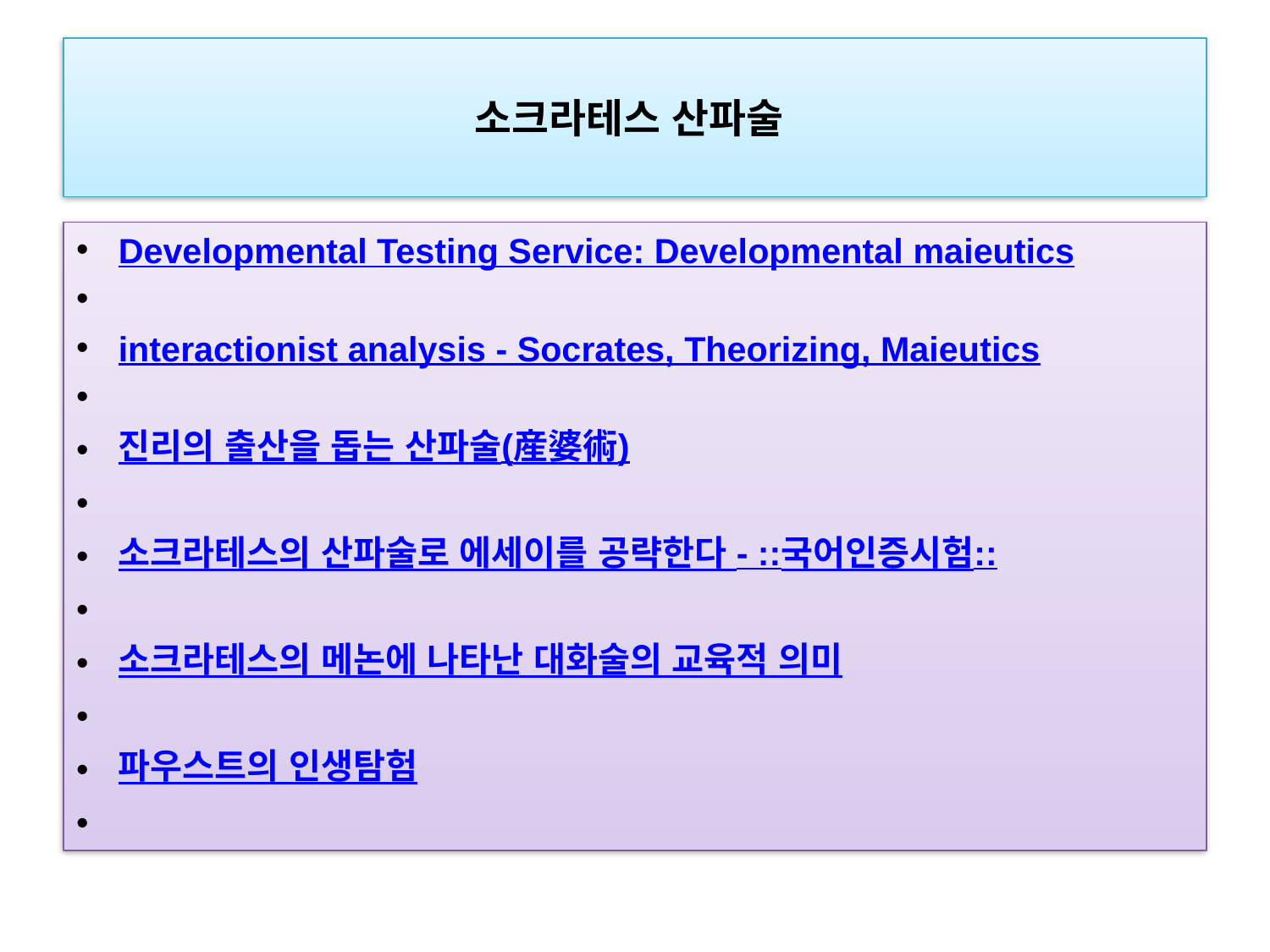

# 소크라테스 산파술
Developmental Testing Service: Developmental maieutics

interactionist analysis - Socrates, Theorizing, Maieutics

진리의 출산을 돕는 산파술(産婆術)

소크라테스의 산파술로 에세이를 공략한다 - ::국어인증시험::

소크라테스의 메논에 나타난 대화술의 교육적 의미

파우스트의 인생탐험